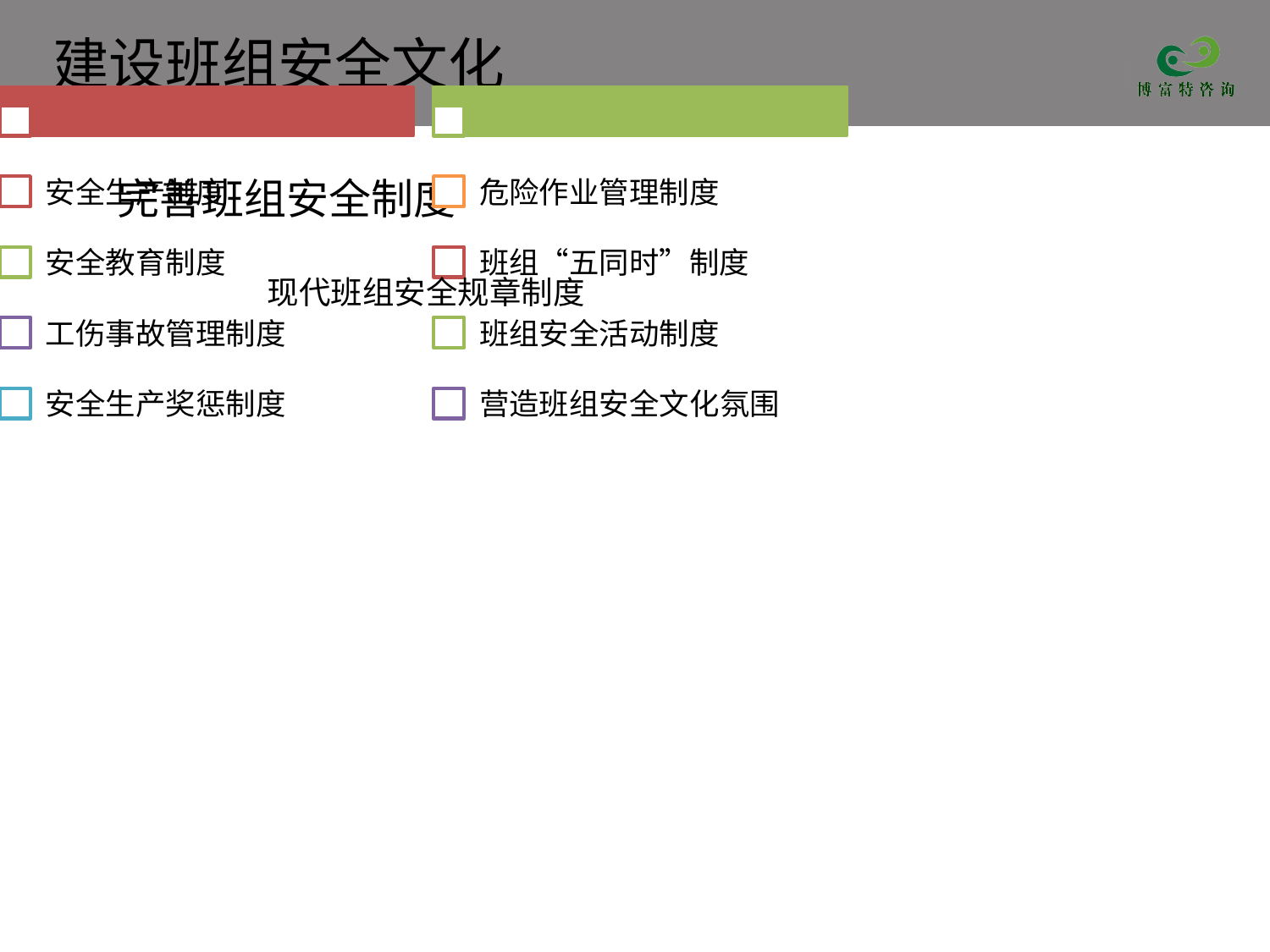

完善班组安全制度

安全生产制度
安全教育制度
工伤事故管理制度
安全生产奖惩制度

危险作业管理制度
班组“五同时”制度
班组安全活动制度
营造班组安全文化氛围
现代班组安全规章制度